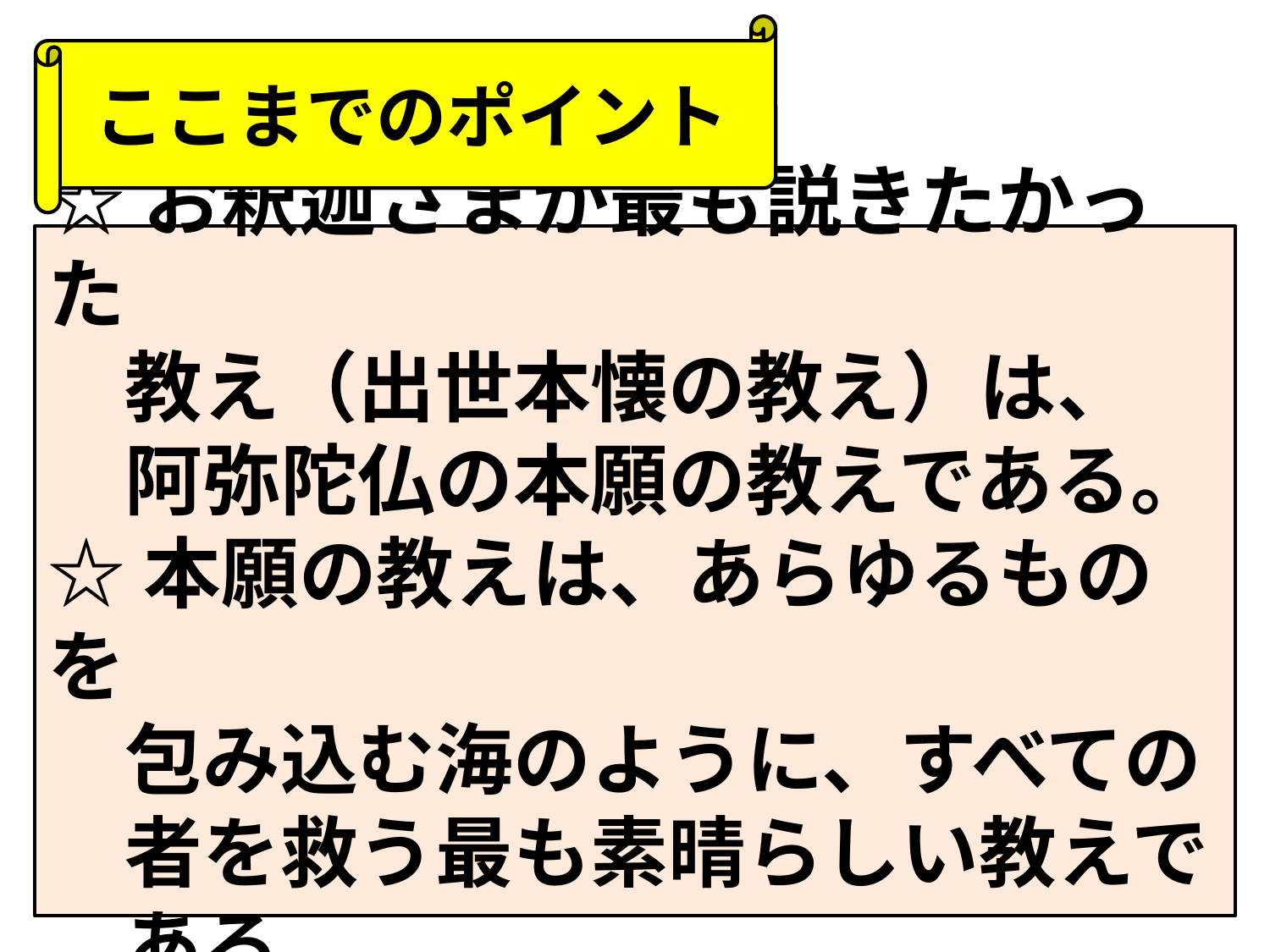

ここまでのポイント
☆お釈迦さまが最も説きたかった
　教え（出世本懐の教え）は、
　阿弥陀仏の本願の教えである。
☆本願の教えは、あらゆるものを
　包み込む海のように、すべての
　者を救う最も素晴らしい教えで
　ある。